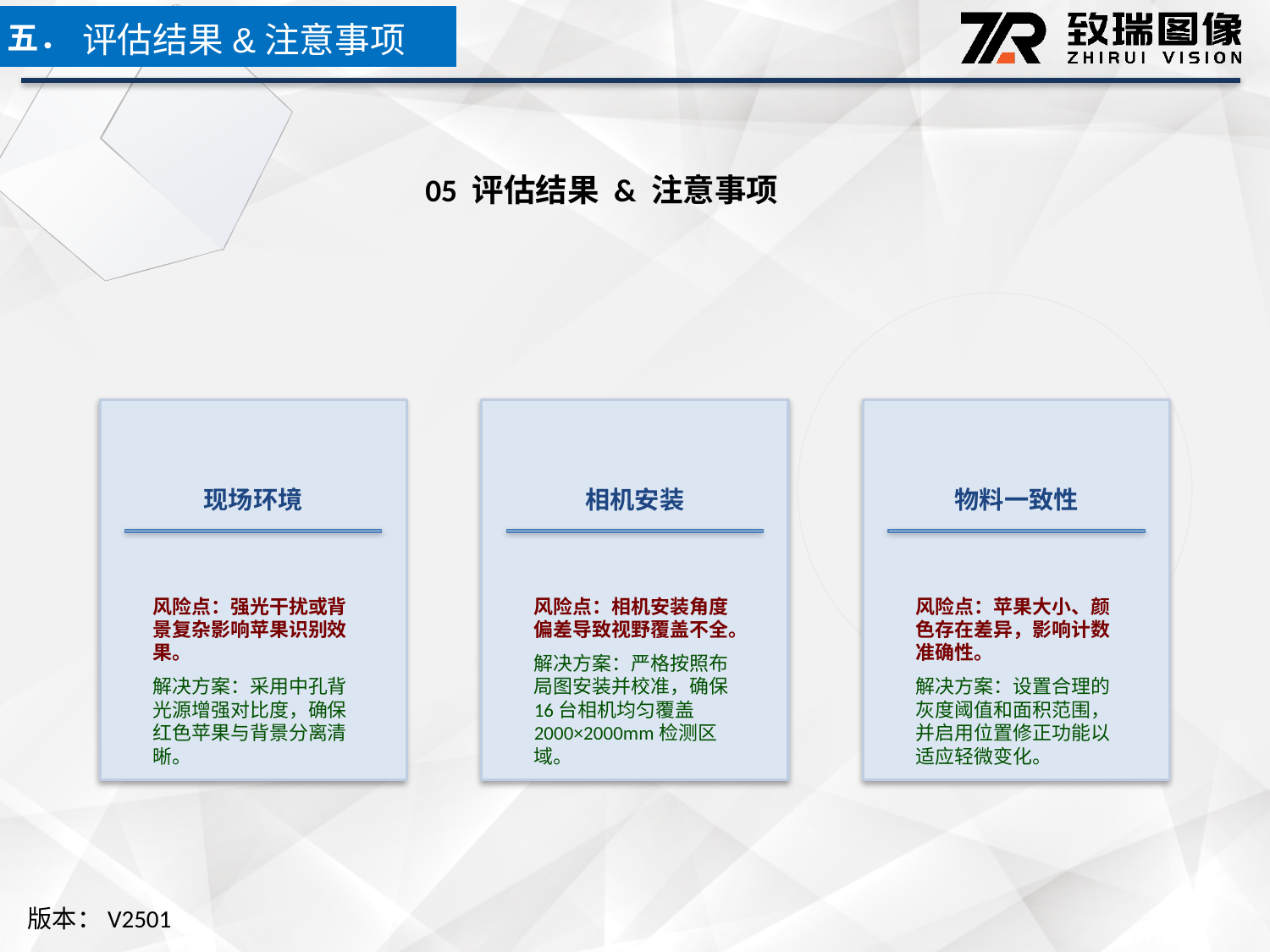

五．
评估结果&注意事项

05 评估结果 & 注意事项

现场环境

相机安装

物料一致性

风险点：强光干扰或背景复杂影响苹果识别效果。
解决方案：采用中孔背光源增强对比度，确保红色苹果与背景分离清晰。

风险点：相机安装角度偏差导致视野覆盖不全。
解决方案：严格按照布局图安装并校准，确保16台相机均匀覆盖2000×2000mm检测区域。

风险点：苹果大小、颜色存在差异，影响计数准确性。
解决方案：设置合理的灰度阈值和面积范围，并启用位置修正功能以适应轻微变化。